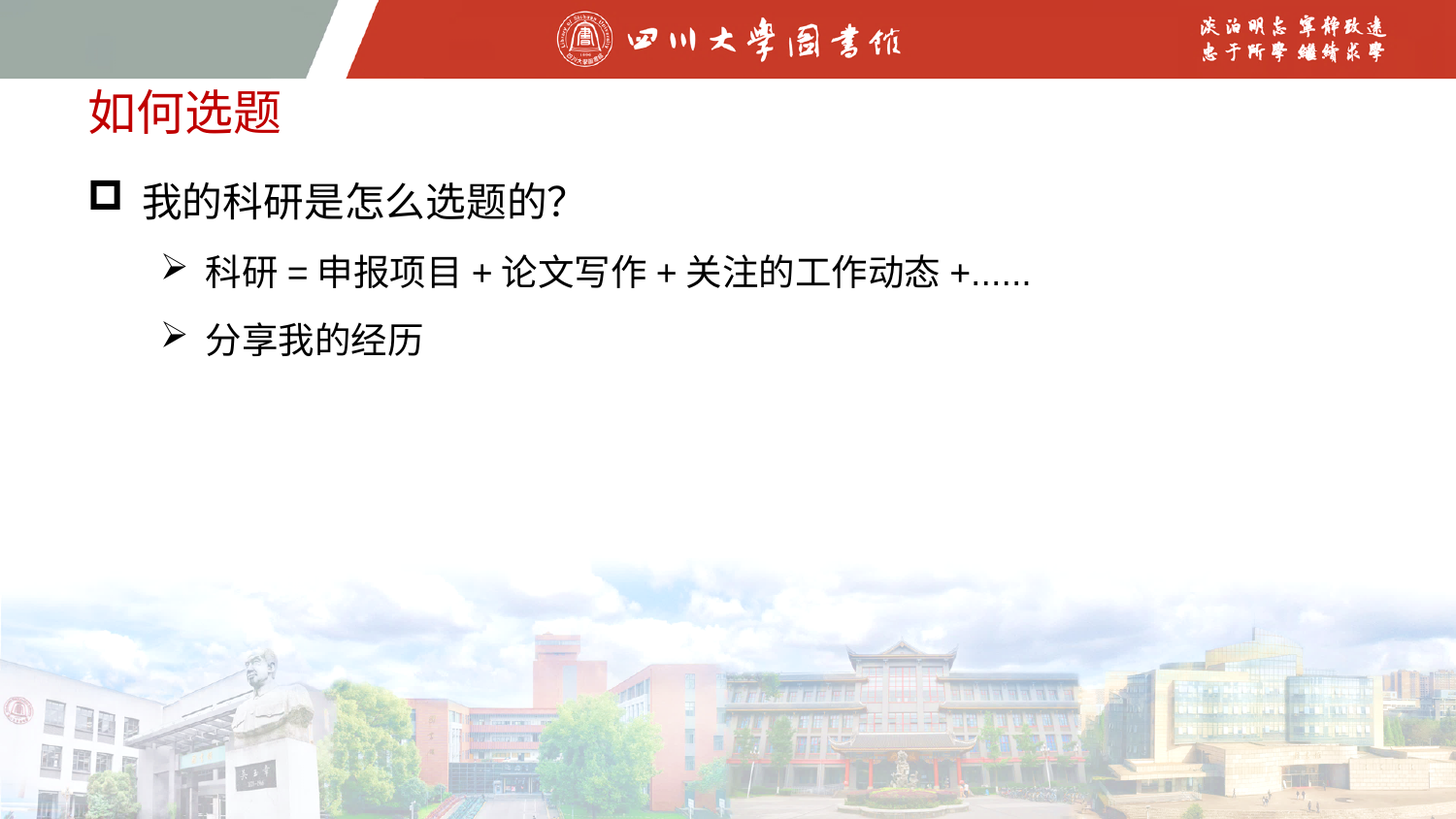

# 如何选题
我的科研是怎么选题的？
科研=申报项目+论文写作+关注的工作动态+......
分享我的经历